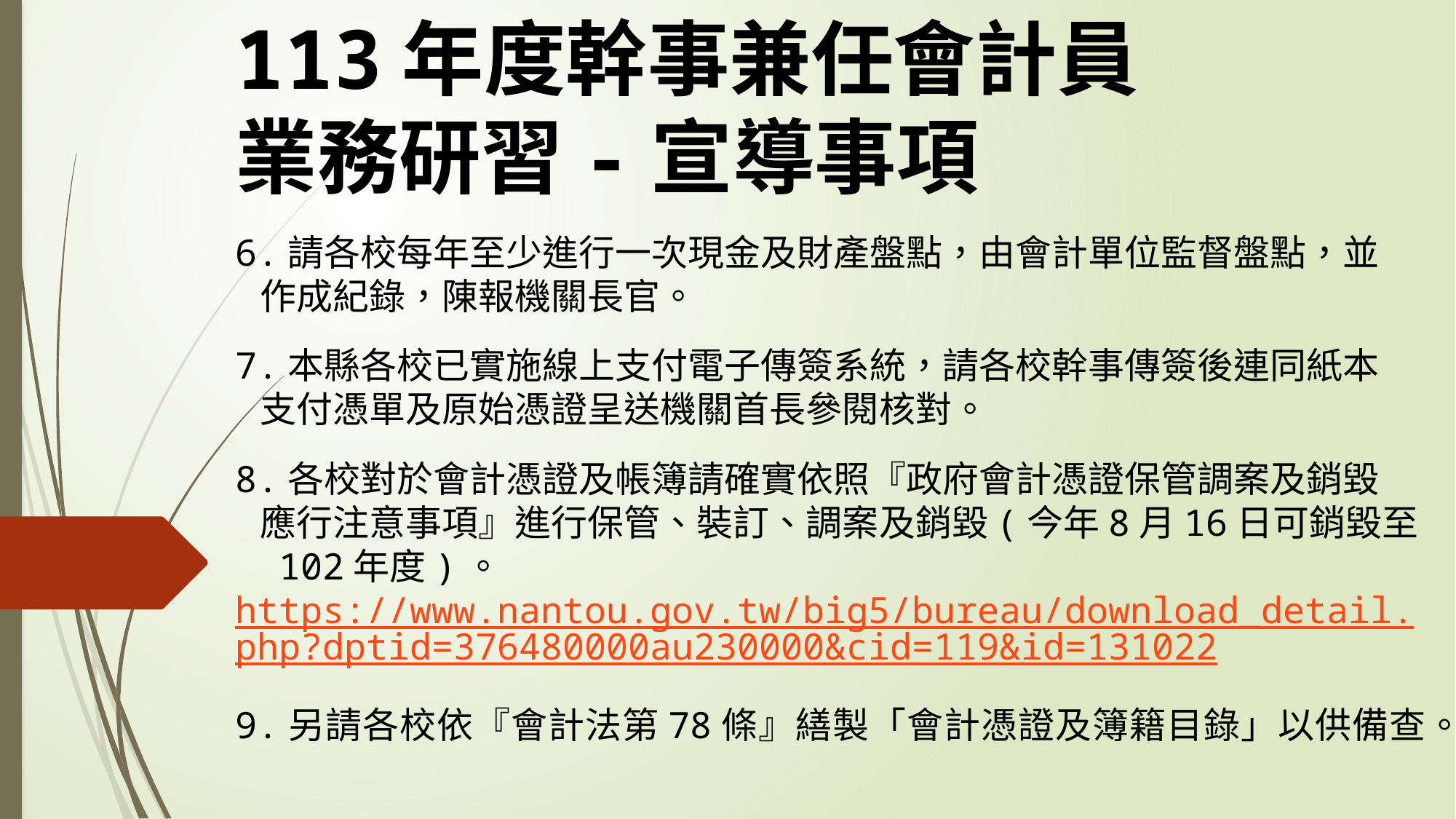

# 113年度幹事兼任會計員業務研習-宣導事項
6.請各校每年至少進行一次現金及財產盤點，由會計單位監督盤點，並
  作成紀錄，陳報機關長官。
7.本縣各校已實施線上支付電子傳簽系統，請各校幹事傳簽後連同紙本
  支付憑單及原始憑證呈送機關首長參閱核對。
8.各校對於會計憑證及帳簿請確實依照『政府會計憑證保管調案及銷毀
  應行注意事項』進行保管、裝訂、調案及銷毀(今年8月16日可銷毀至
  102年度)。
https://www.nantou.gov.tw/big5/bureau/download_detail.php?dptid=376480000au230000&cid=119&id=131022
9.另請各校依『會計法第78條』繕製「會計憑證及簿籍目錄」以供備查。